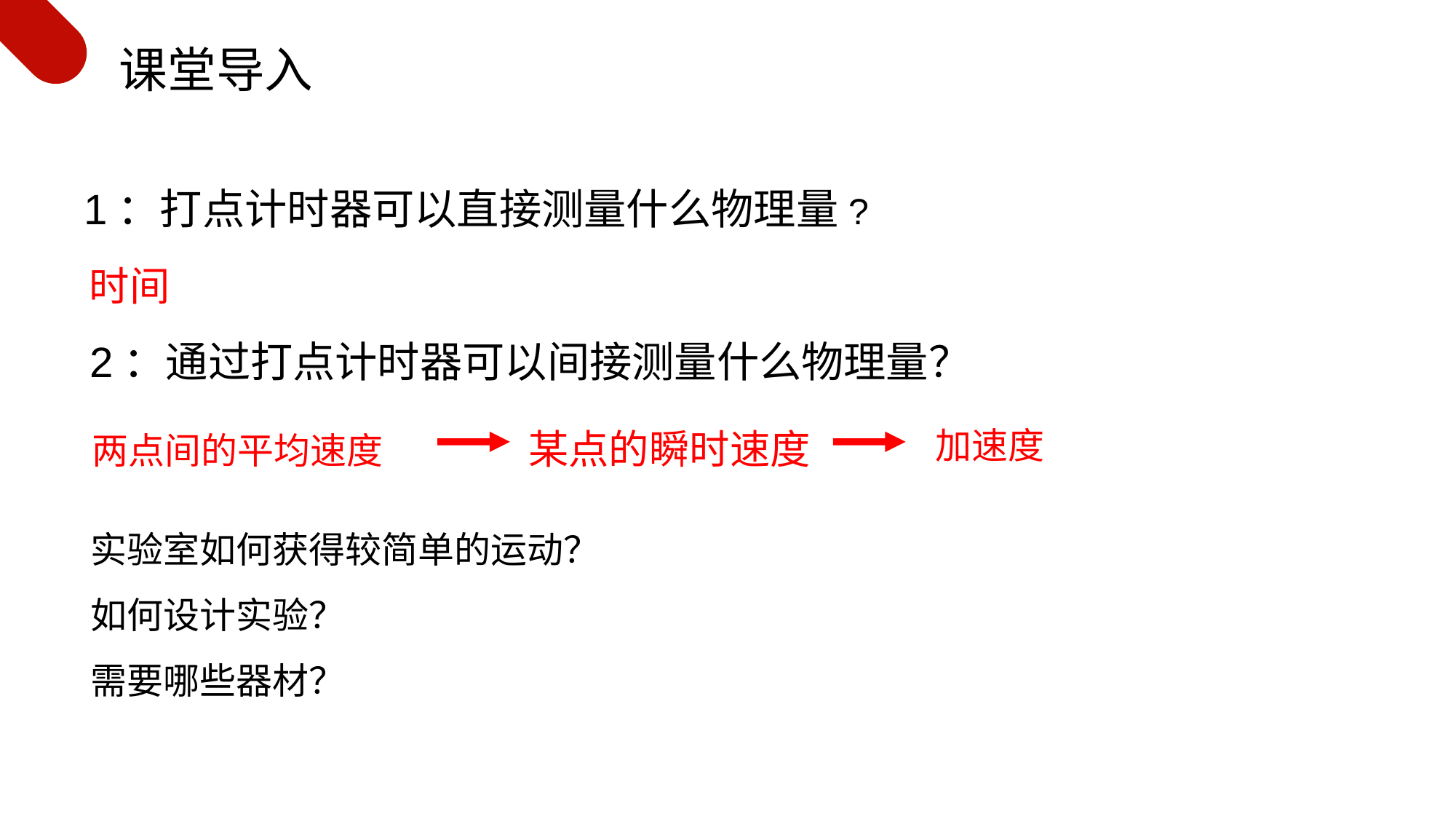

课堂导入
1：打点计时器可以直接测量什么物理量?
时间
2：通过打点计时器可以间接测量什么物理量？
某点的瞬时速度
加速度
两点间的平均速度

实验室如何获得较简单的运动？
如何设计实验？
需要哪些器材？